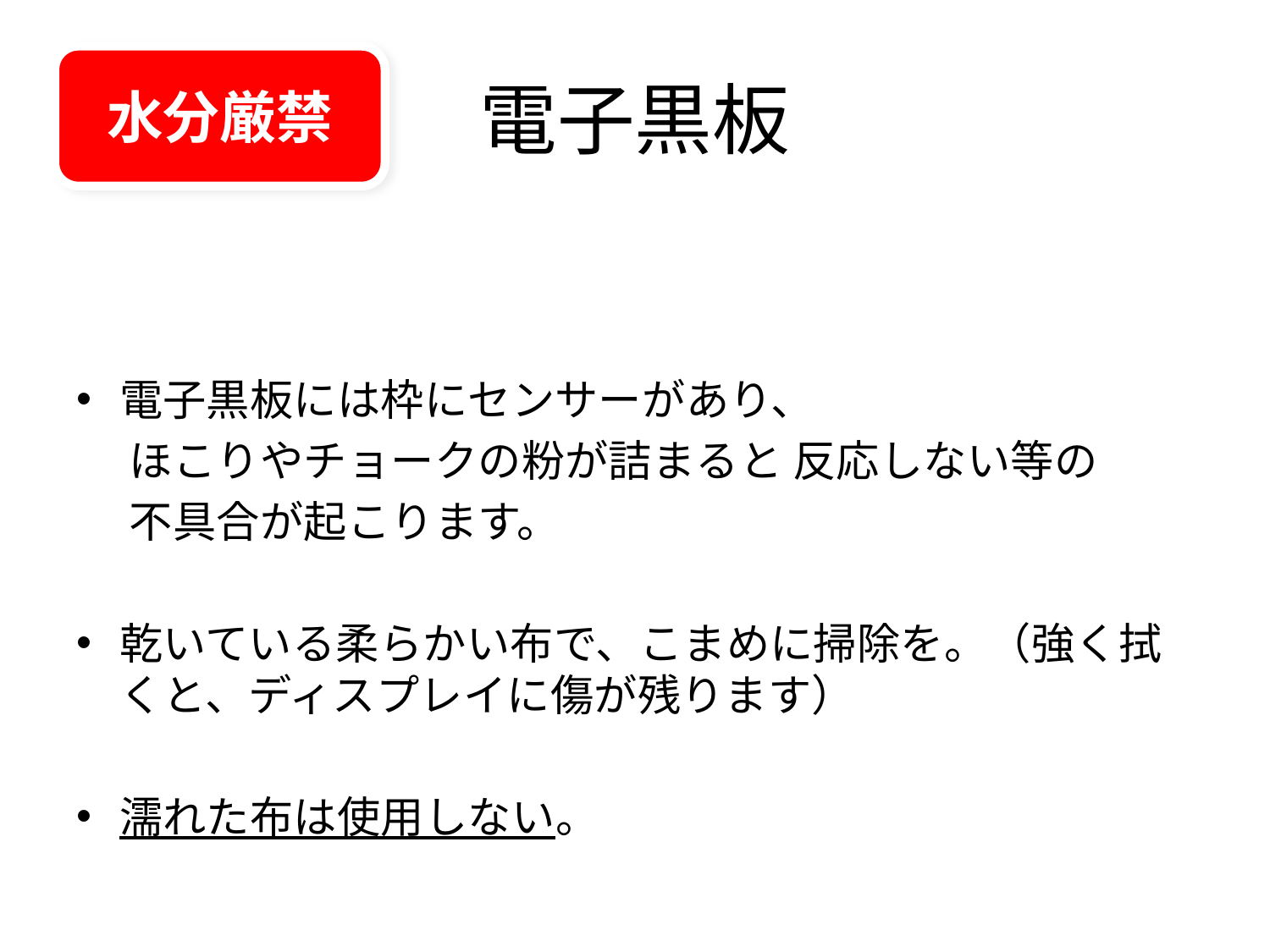

# 電子黒板
水分厳禁
電子黒板には枠にセンサーがあり、
　 ほこりやチョークの粉が詰まると 反応しない等の
　 不具合が起こります。

乾いている柔らかい布で、こまめに掃除を。（強く拭くと、ディスプレイに傷が残ります）

濡れた布は使用しない。